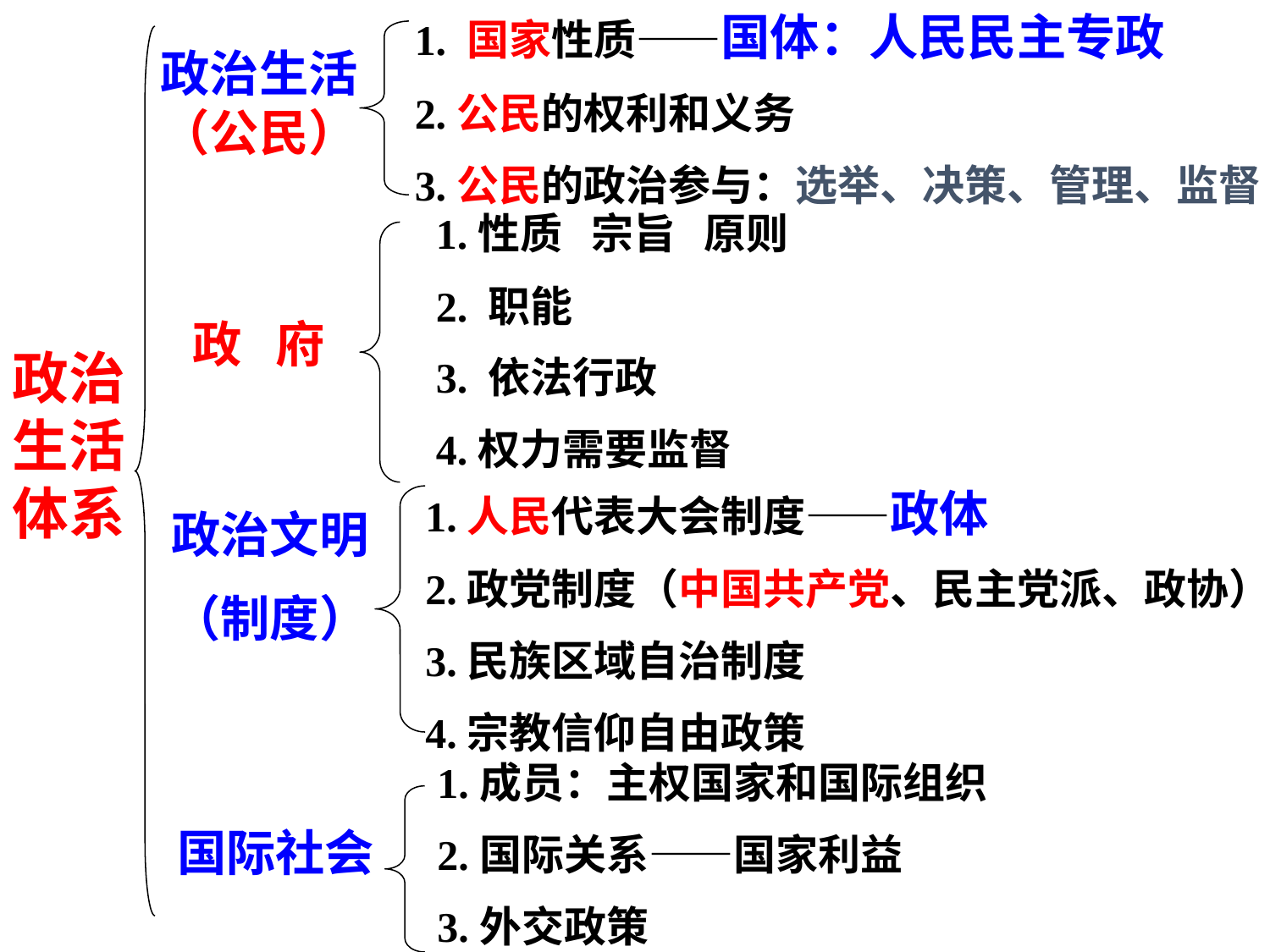

1. 国家性质——国体：人民民主专政
2.公民的权利和义务
3.公民的政治参与：选举、决策、管理、监督

政治生活（公民）
1.性质   宗旨   原则
2. 职能
3. 依法行政
4.权力需要监督

政   府
政治生活体系
1.人民代表大会制度——政体
2.政党制度（中国共产党、民主党派、政协）
3.民族区域自治制度
4.宗教信仰自由政策

政治文明
（制度）
1.成员：主权国家和国际组织
2.国际关系——国家利益
3.外交政策

国际社会